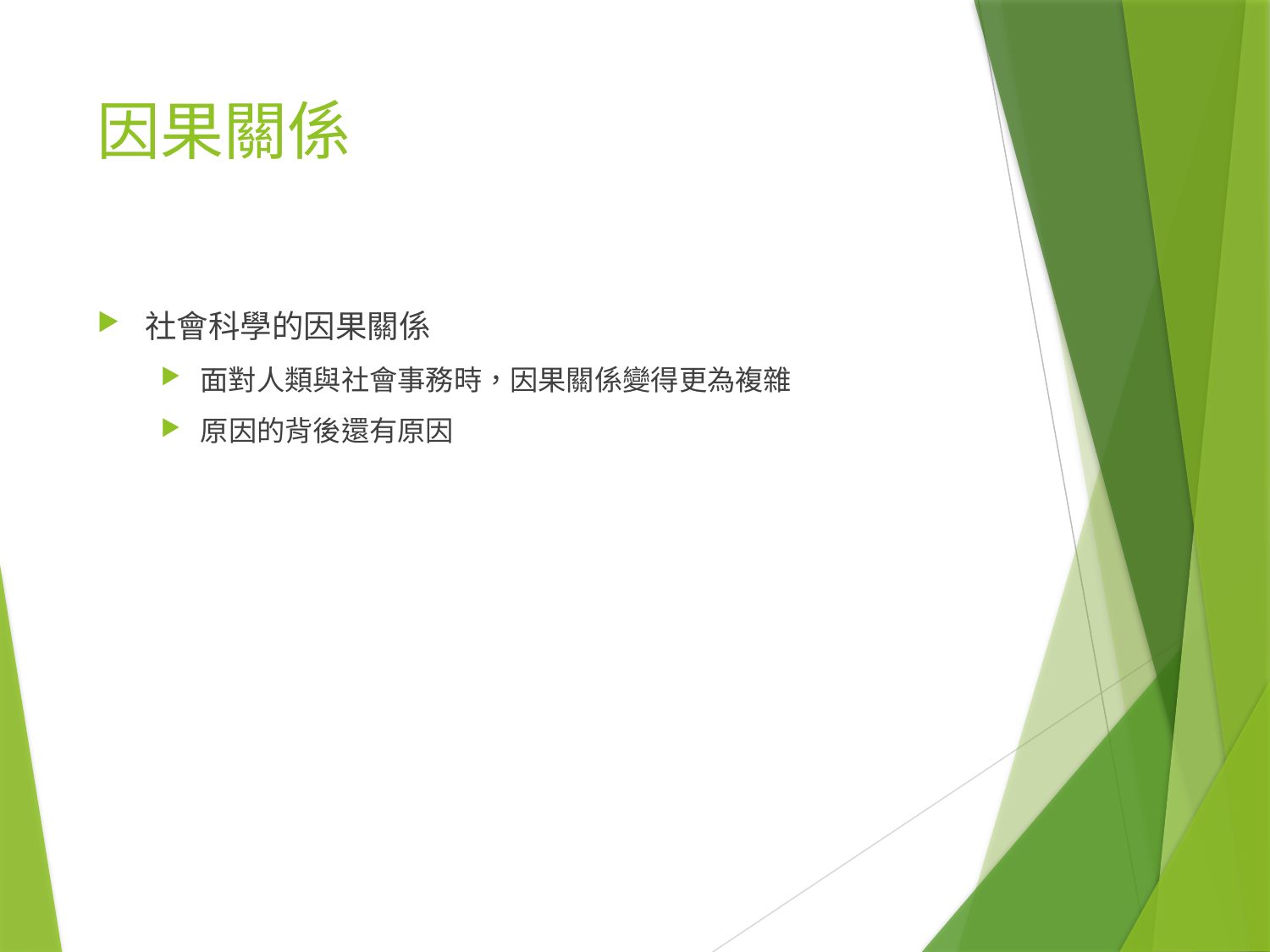

# 因果關係
社會科學的因果關係
面對人類與社會事務時，因果關係變得更為複雜
原因的背後還有原因